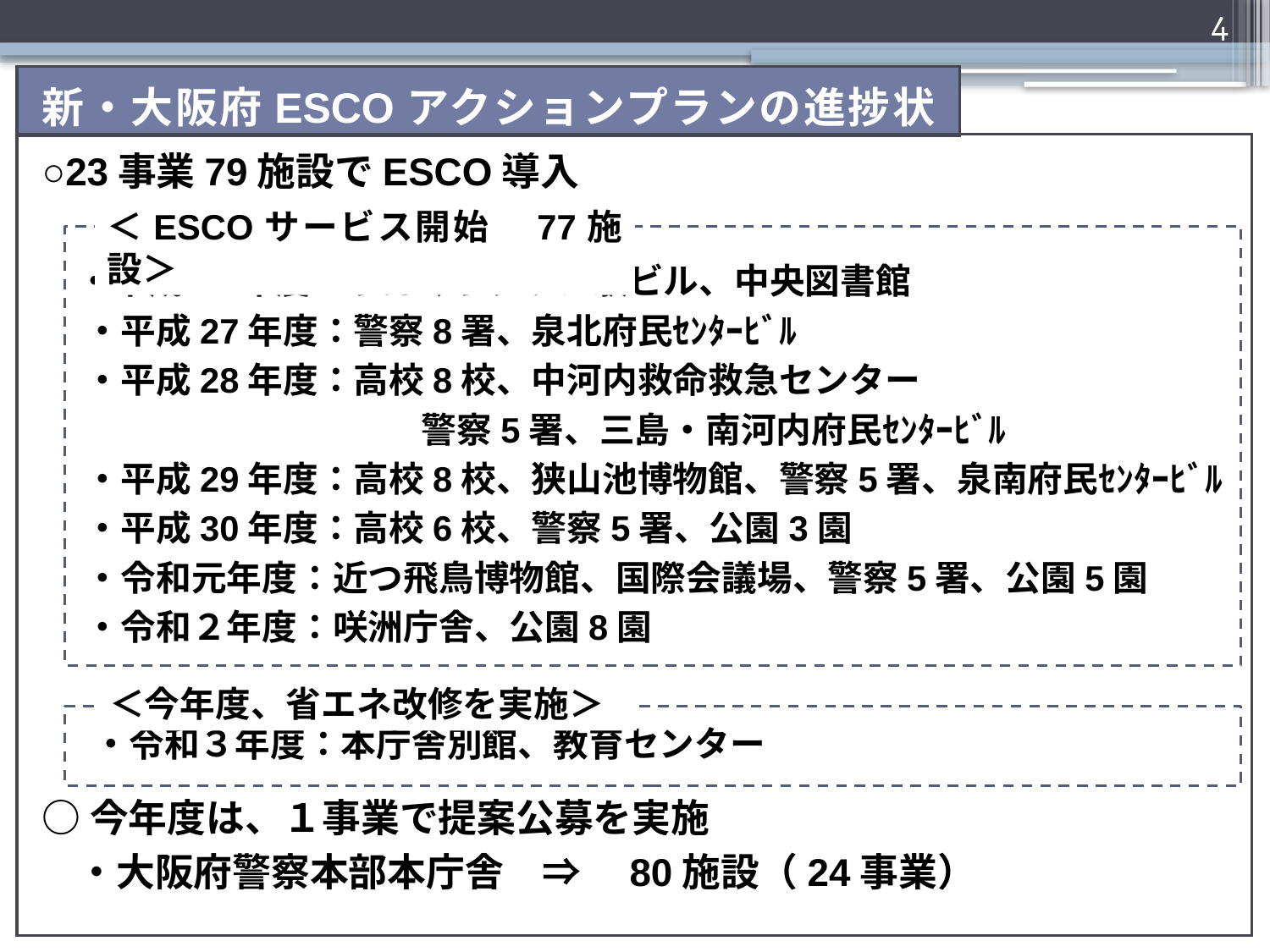

4
新・大阪府ESCOアクションプランの進捗状況
○23事業79施設でESCO導入

   ・平成26年度：りんくうタウン駅ビル、中央図書館
　 ・平成27年度：警察8署、泉北府民ｾﾝﾀｰﾋﾞﾙ
　 ・平成28年度：高校8校、中河内救命救急センター
 　   　　　　　　　       警察5署、三島・南河内府民ｾﾝﾀｰﾋﾞﾙ
　 ・平成29年度：高校8校、狭山池博物館、警察5署、泉南府民ｾﾝﾀｰﾋﾞﾙ
　 ・平成30年度：高校6校、警察5署、公園3園
　 ・令和元年度：近つ飛鳥博物館、国際会議場、警察5署、公園5園
　 ・令和２年度：咲洲庁舎、公園8園

　 ・令和３年度：本庁舎別館、教育センター

○今年度は、１事業で提案公募を実施
   ・大阪府警察本部本庁舎　⇒　80施設（24事業）

＜ESCOサービス開始　77施設＞

＜今年度、省エネ改修を実施＞